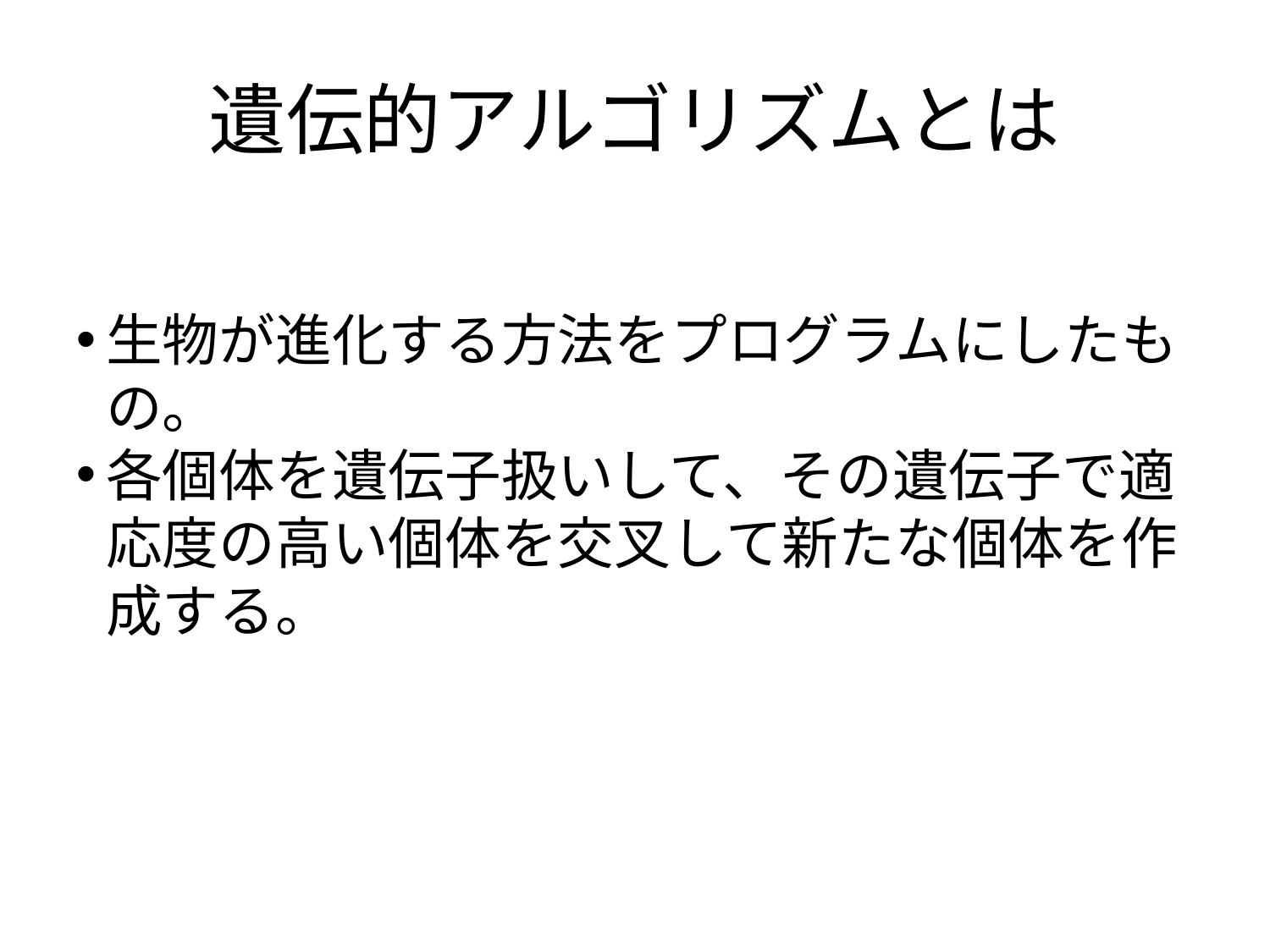

遺伝的アルゴリズムとは

生物が進化する方法をプログラムにしたもの。
各個体を遺伝子扱いして、その遺伝子で適応度の高い個体を交叉して新たな個体を作成する。